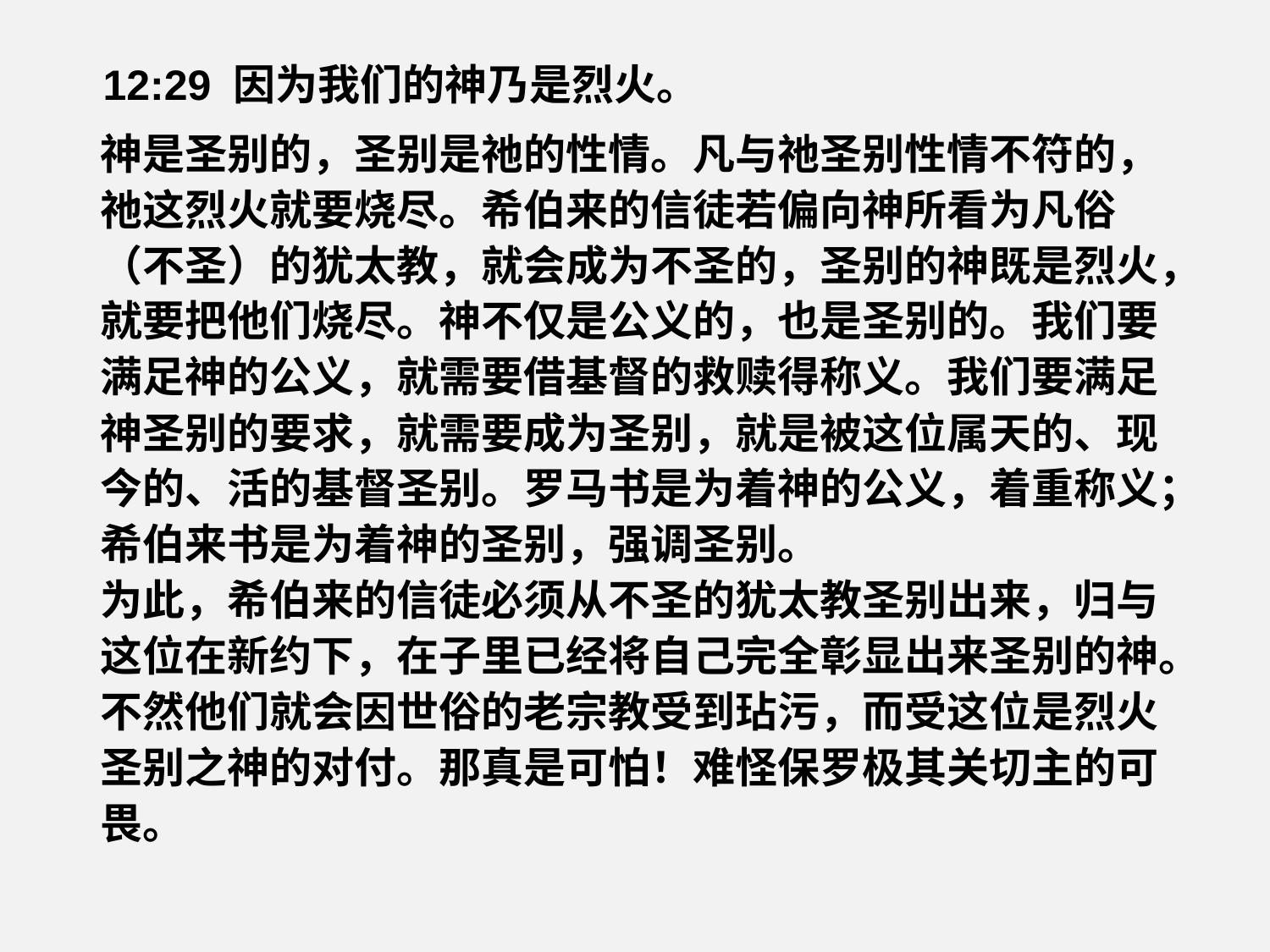

12:29 因为我们的神乃是烈火。
神是圣别的，圣别是祂的性情。凡与祂圣别性情不符的，祂这烈火就要烧尽。希伯来的信徒若偏向神所看为凡俗（不圣）的犹太教，就会成为不圣的，圣别的神既是烈火，就要把他们烧尽。神不仅是公义的，也是圣别的。我们要满足神的公义，就需要借基督的救赎得称义。我们要满足神圣别的要求，就需要成为圣别，就是被这位属天的、现今的、活的基督圣别。罗马书是为着神的公义，着重称义；希伯来书是为着神的圣别，强调圣别。
为此，希伯来的信徒必须从不圣的犹太教圣别出来，归与这位在新约下，在子里已经将自己完全彰显出来圣别的神。不然他们就会因世俗的老宗教受到玷污，而受这位是烈火圣别之神的对付。那真是可怕！难怪保罗极其关切主的可畏。